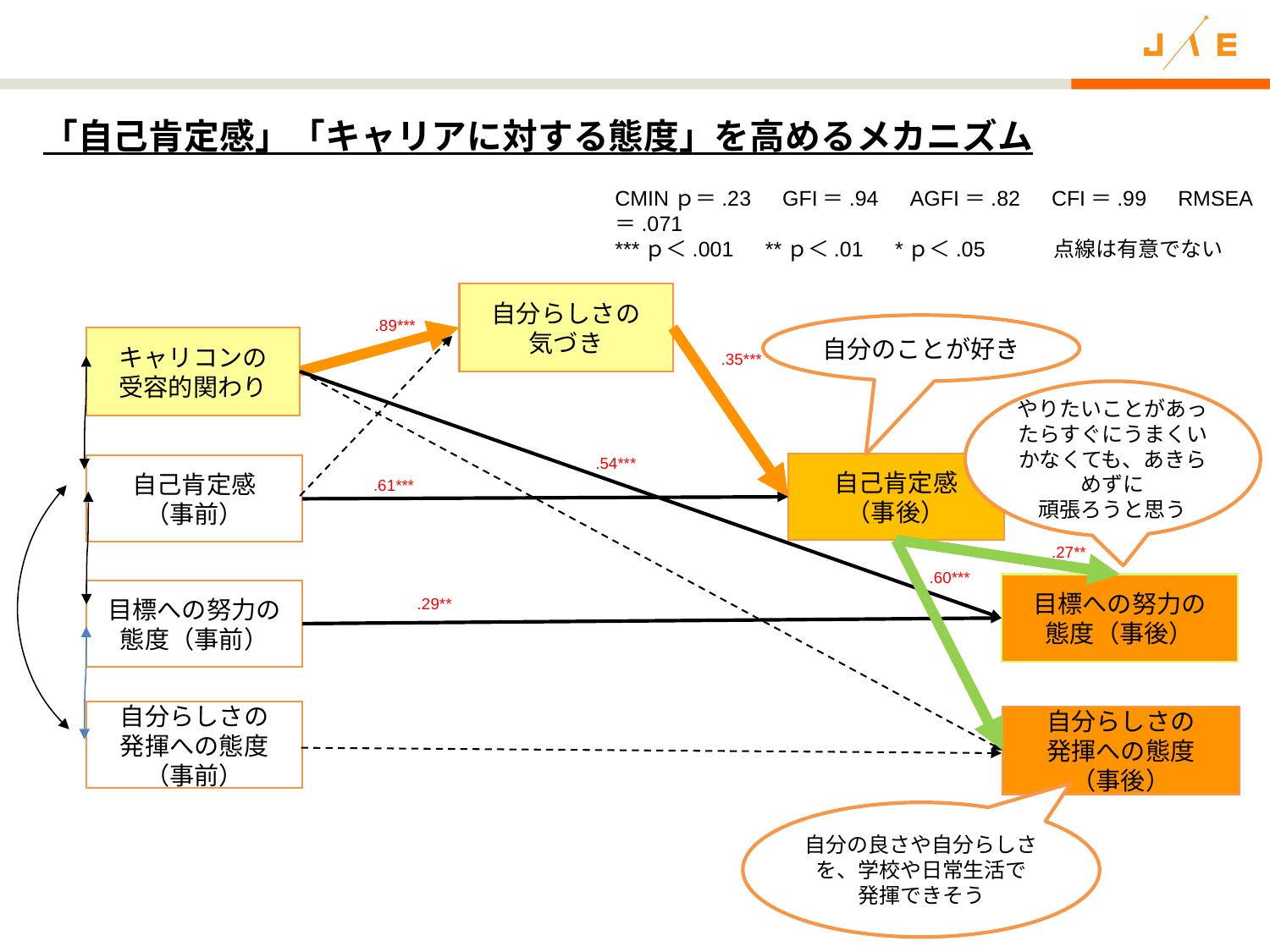

「自己肯定感」「キャリアに対する態度」を高めるメカニズム
CMINｐ＝.23　GFI＝.94　AGFI＝.82　CFI＝.99　RMSEA＝.071
***ｐ＜.001　**ｐ＜.01　*ｐ＜.05　　　点線は有意でない
自分らしさの
気づき
.89***
自分のことが好き
キャリコンの
受容的関わり
.35***
やりたいことがあったらすぐにうまくいかなくても、あきらめずに
頑張ろうと思う

.54***
自己肯定感
（事後）
自己肯定感
（事前）
.61***
.27**
.60***
目標への努力の
態度（事後）
目標への努力の態度（事前）
.29**
自分らしさの
発揮への態度
（事前）
自分らしさの
発揮への態度
（事後）
4
自分の良さや自分らしさを、学校や日常生活で
発揮できそう